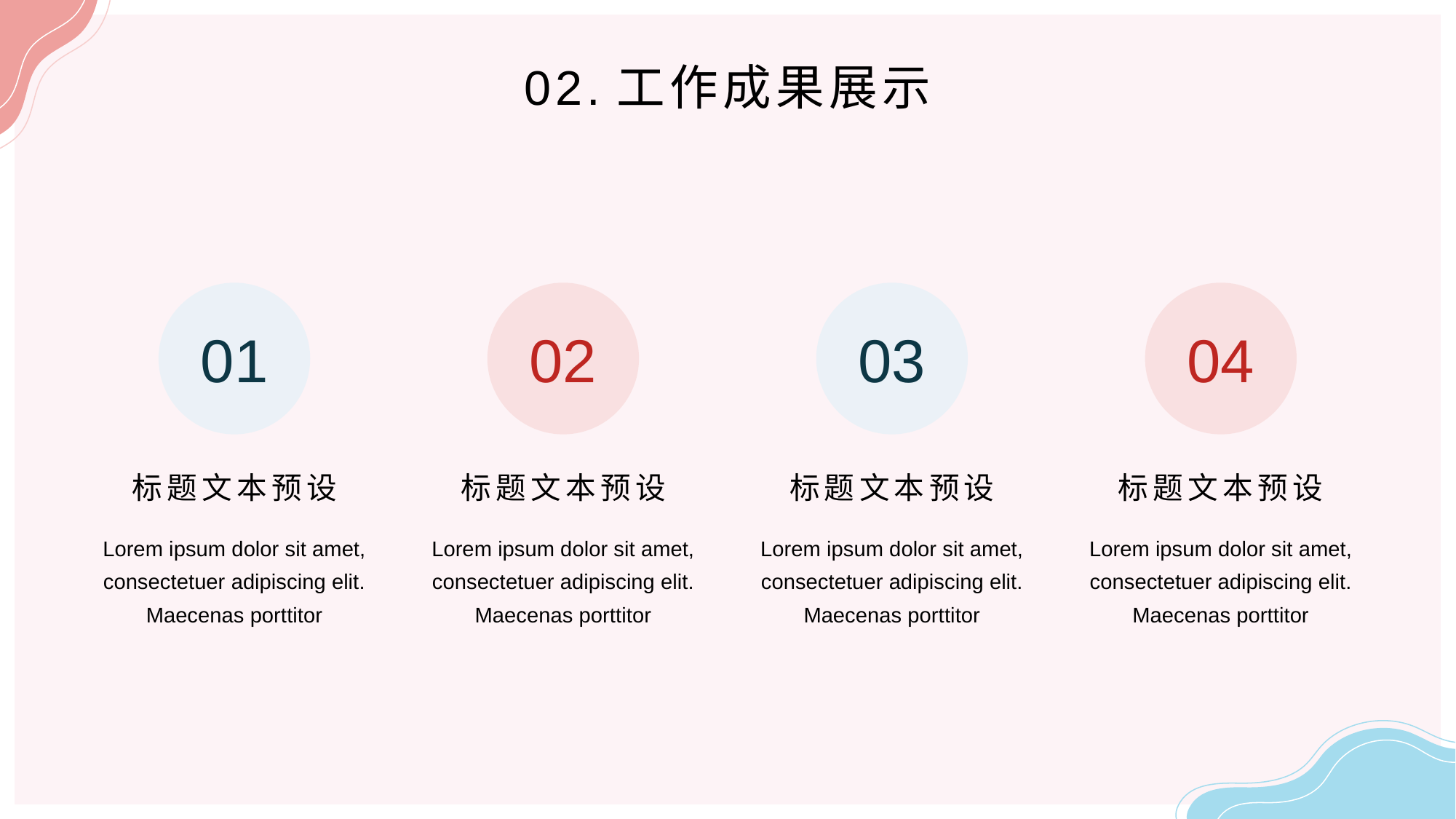

02.工作成果展示
01
标题文本预设
Lorem ipsum dolor sit amet, consectetuer adipiscing elit. Maecenas porttitor
02
标题文本预设
Lorem ipsum dolor sit amet, consectetuer adipiscing elit. Maecenas porttitor
03
标题文本预设
Lorem ipsum dolor sit amet, consectetuer adipiscing elit. Maecenas porttitor
04
标题文本预设
Lorem ipsum dolor sit amet, consectetuer adipiscing elit. Maecenas porttitor